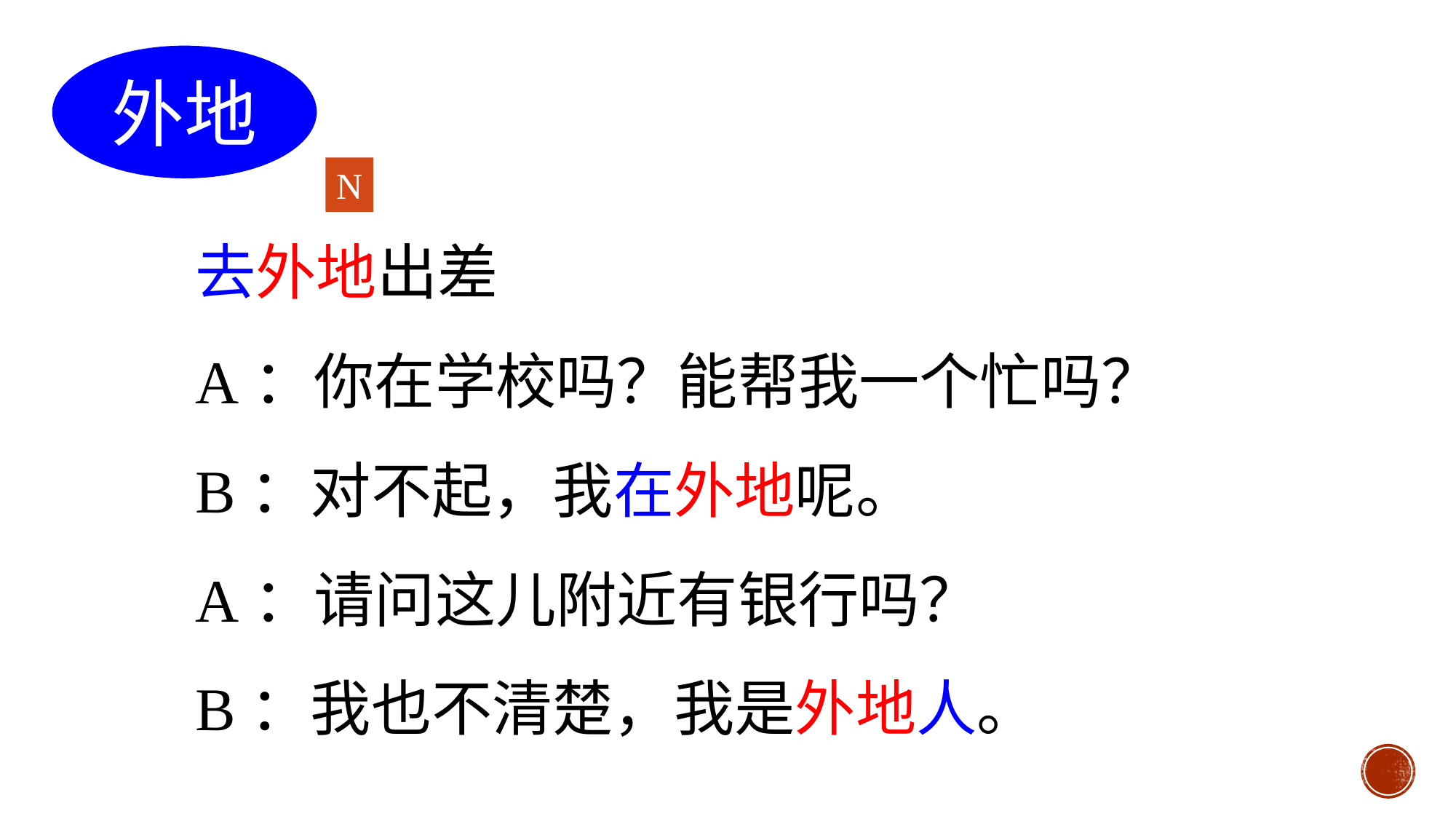

外地
N
去外地出差
A：你在学校吗？能帮我一个忙吗？
B：对不起，我在外地呢。
A：请问这儿附近有银行吗？
B：我也不清楚，我是外地人。